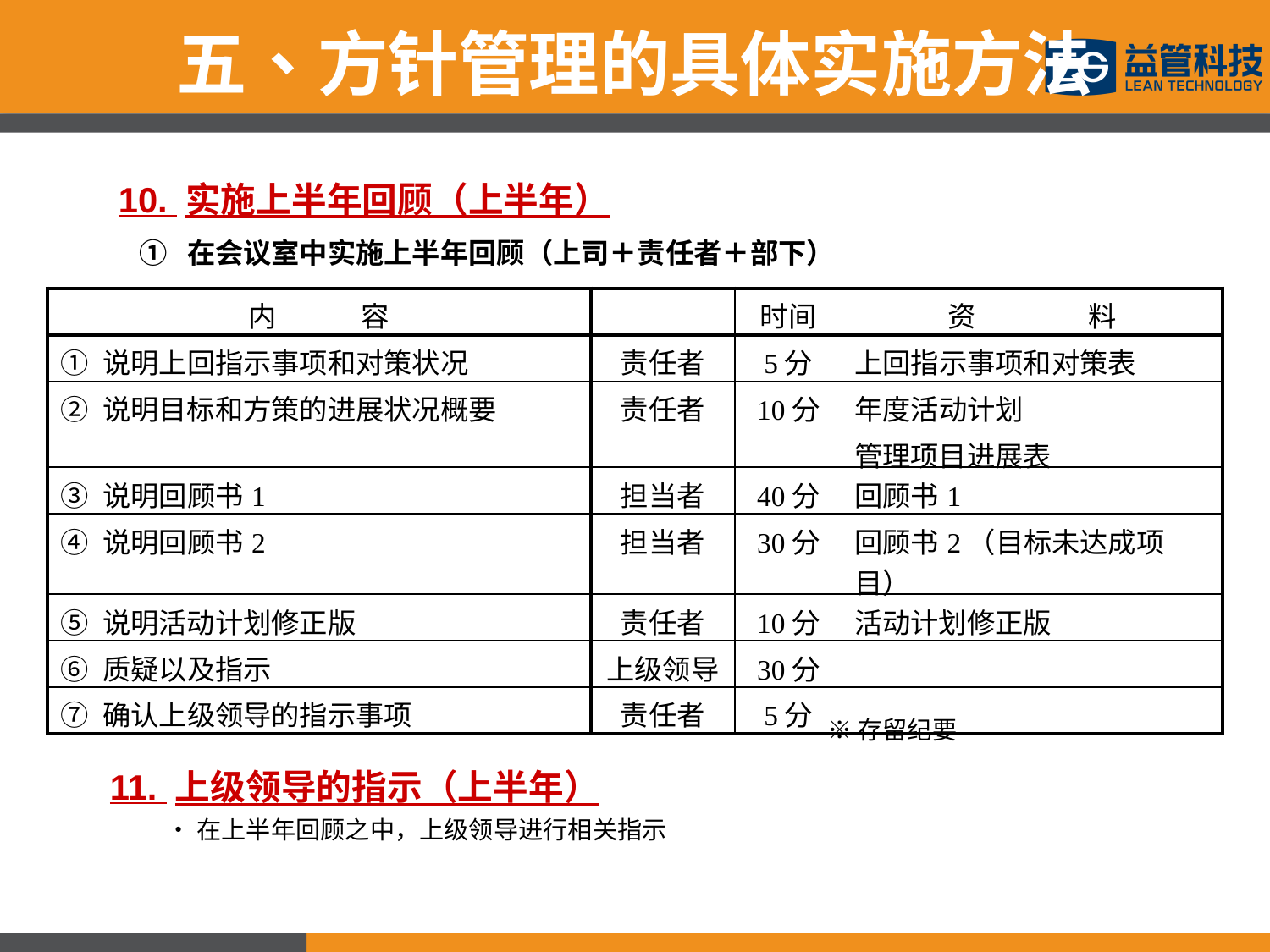

五、方针管理的具体实施方法
10. 实施上半年回顾（上半年）
①  在会议室中实施上半年回顾（上司＋责任者＋部下）
| 内　　　容 |  | 时间 | 资　　　　料 |
| --- | --- | --- | --- |
| ① 说明上回指示事项和对策状况 | 责任者 | 5分 | 上回指示事项和对策表 |
| ② 说明目标和方策的进展状况概要 | 责任者 | 10分 | 年度活动计划 管理项目进展表 |
| ③ 说明回顾书1 | 担当者 | 40分 | 回顾书1 |
| ④ 说明回顾书2 | 担当者 | 30分 | 回顾书2（目标未达成项目） |
| ⑤ 说明活动计划修正版 | 责任者 | 10分 | 活动计划修正版 |
| ⑥ 质疑以及指示 | 上级领导 | 30分 |  |
| ⑦ 确认上级领导的指示事项 | 责任者 | 5分 |  |
※存留纪要
11. 上级领导的指示（上半年）
　・ 在上半年回顾之中，上级领导进行相关指示